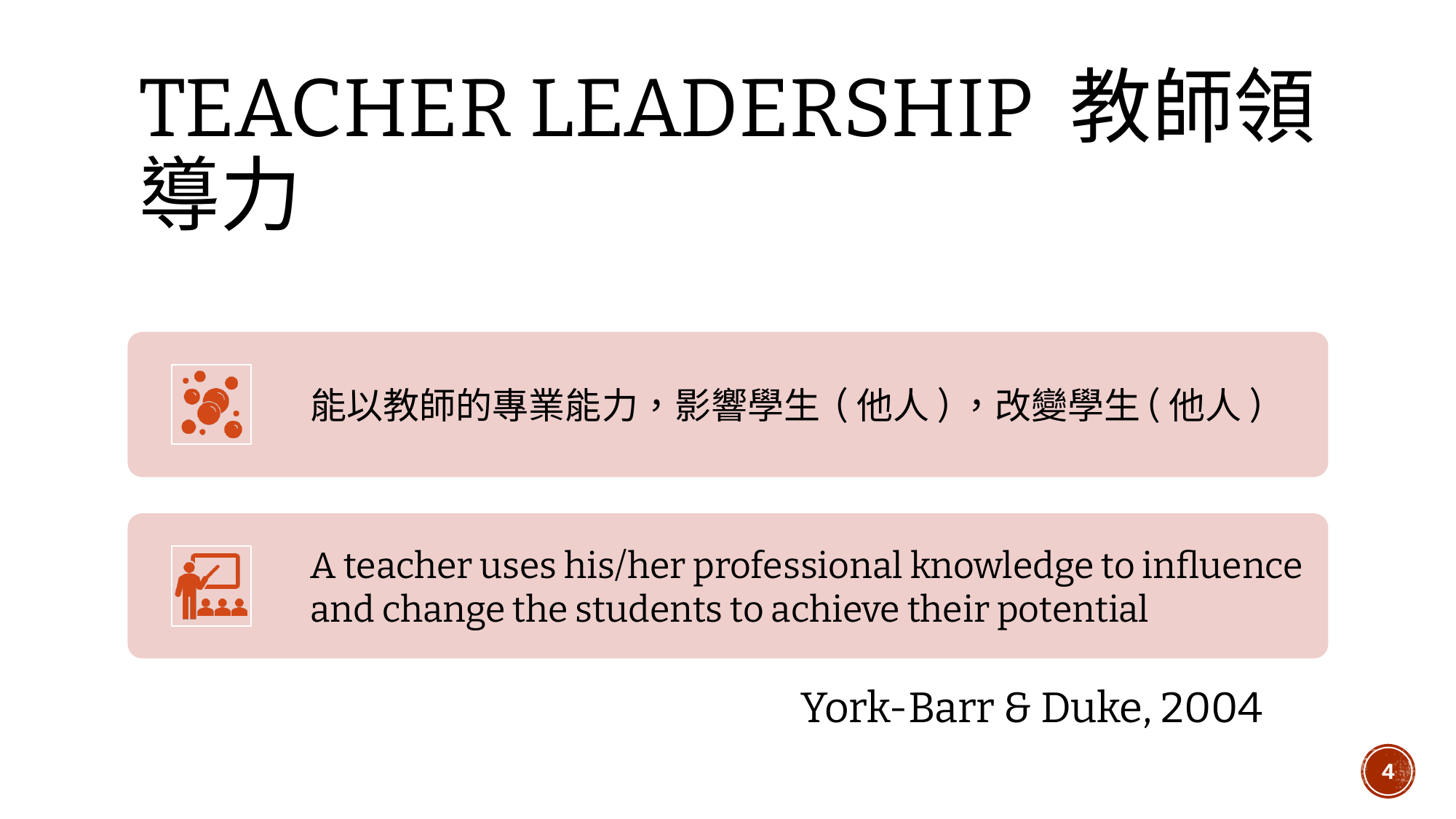

# Teacher leadership 教師領導力
能以教師的專業能力，影響學生 (他人)，改變學生(他人)
A teacher uses his/her professional knowledge to influence and change the students to achieve their potential
York-Barr & Duke, 2004
4